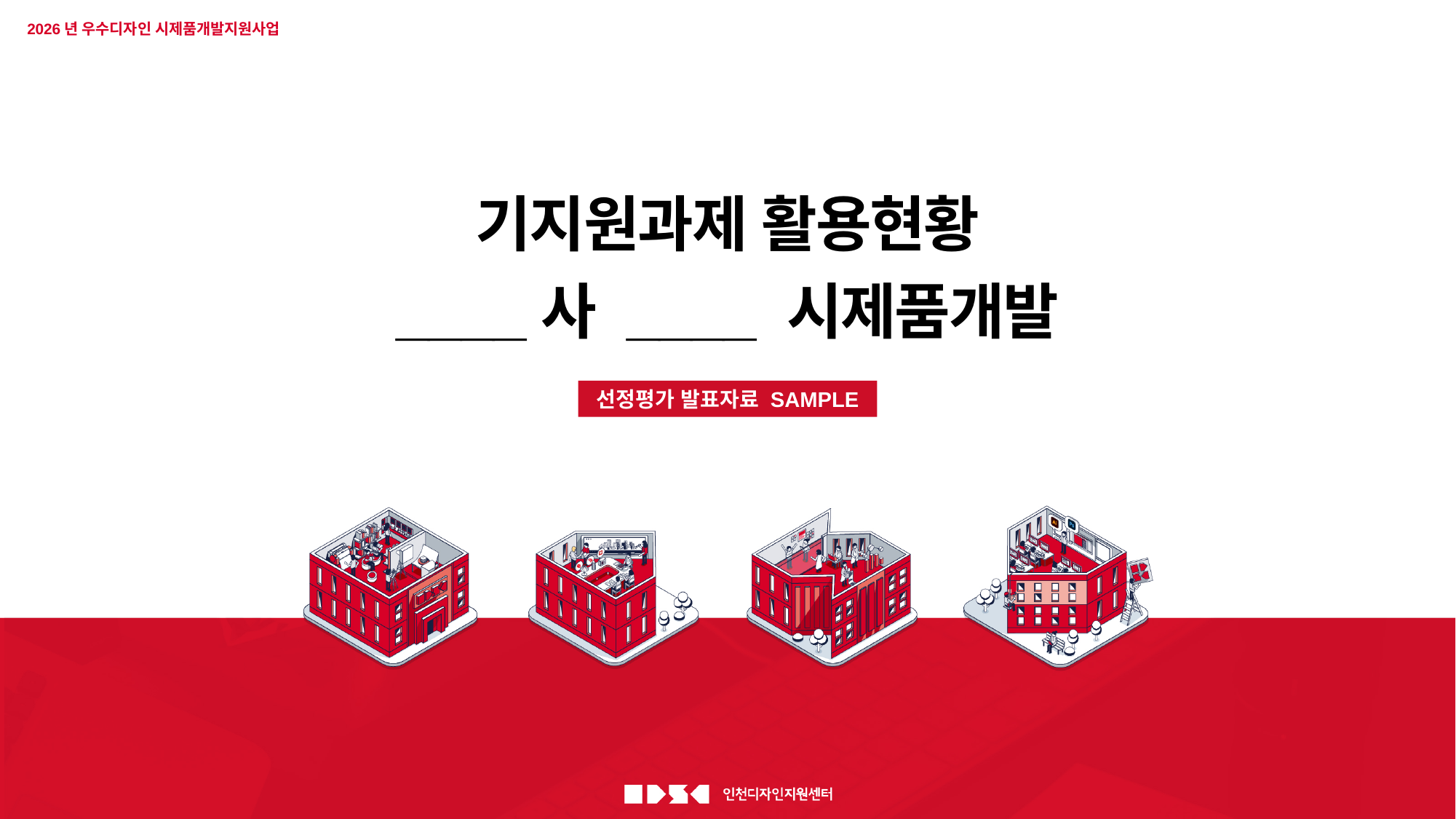

2026년 우수디자인 시제품개발지원사업
기지원과제 활용현황
____사 ____ 시제품개발
선정평가 발표자료 SAMPLE